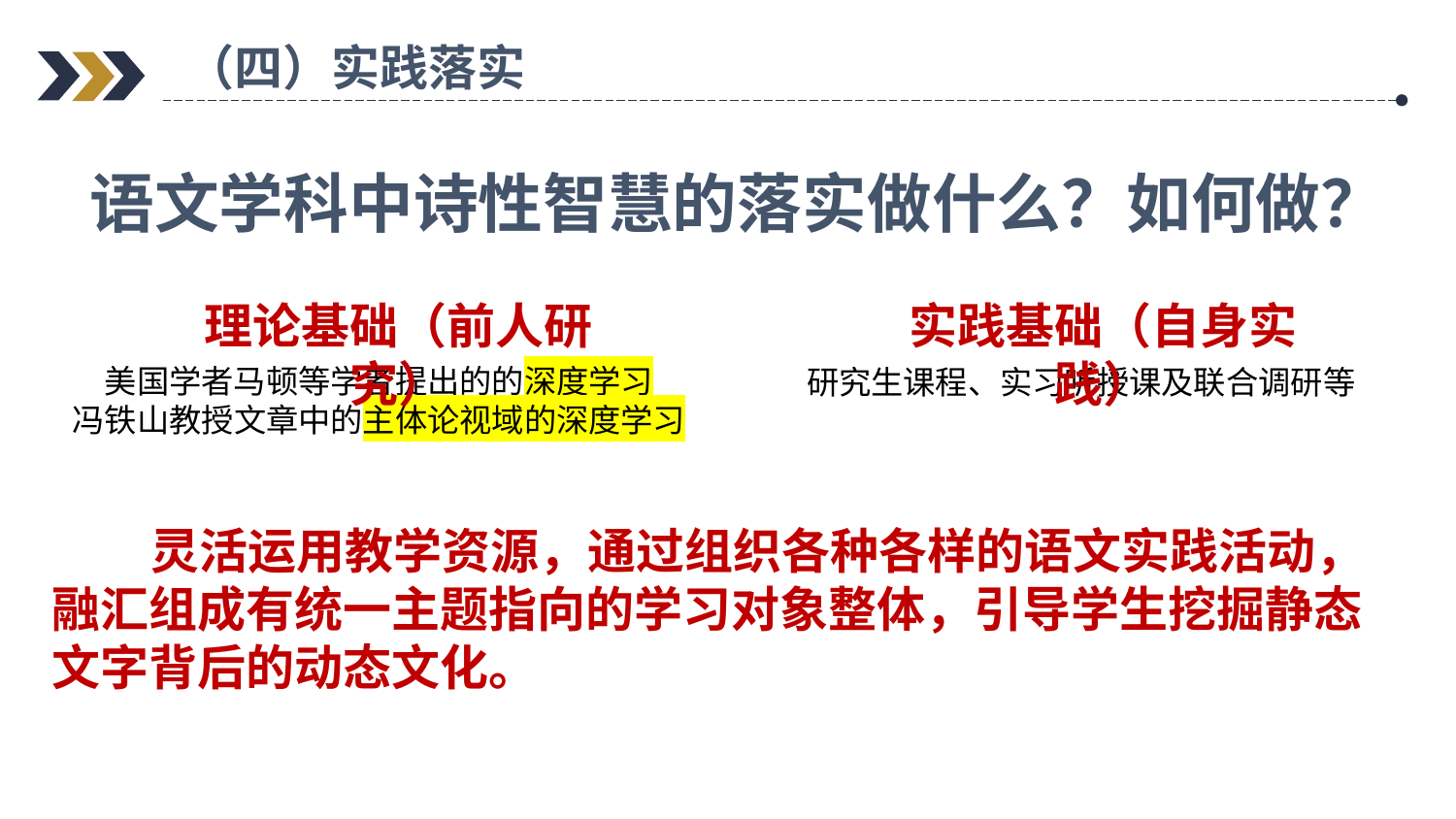

（四）实践落实

语文学科中诗性智慧的落实做什么？如何做？
理论基础（前人研究）
实践基础（自身实践）
美国学者马顿等学者提出的的深度学习
冯铁山教授文章中的主体论视域的深度学习
研究生课程、实习听授课及联合调研等
        灵活运用教学资源，通过组织各种各样的语文实践活动，融汇组成有统一主题指向的学习对象整体，引导学生挖掘静态文字背后的动态文化。